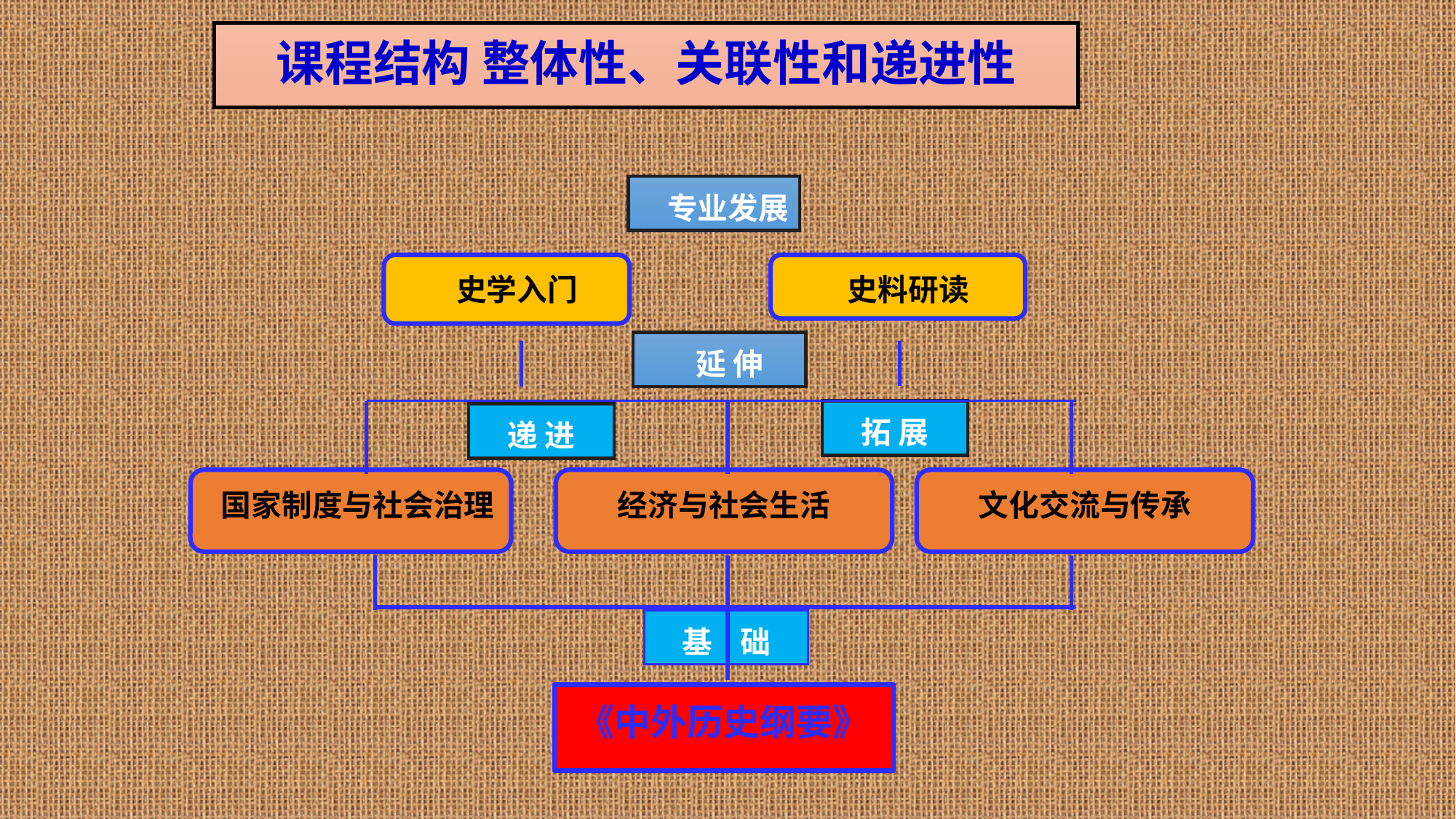

# 课程结构 整体性、关联性和递进性
   专业发展
  史学入门
  史料研读
  延 伸
拓 展
递 进
 国家制度与社会治理
经济与社会生活
文化交流与传承
基    础
《中外历史纲要》